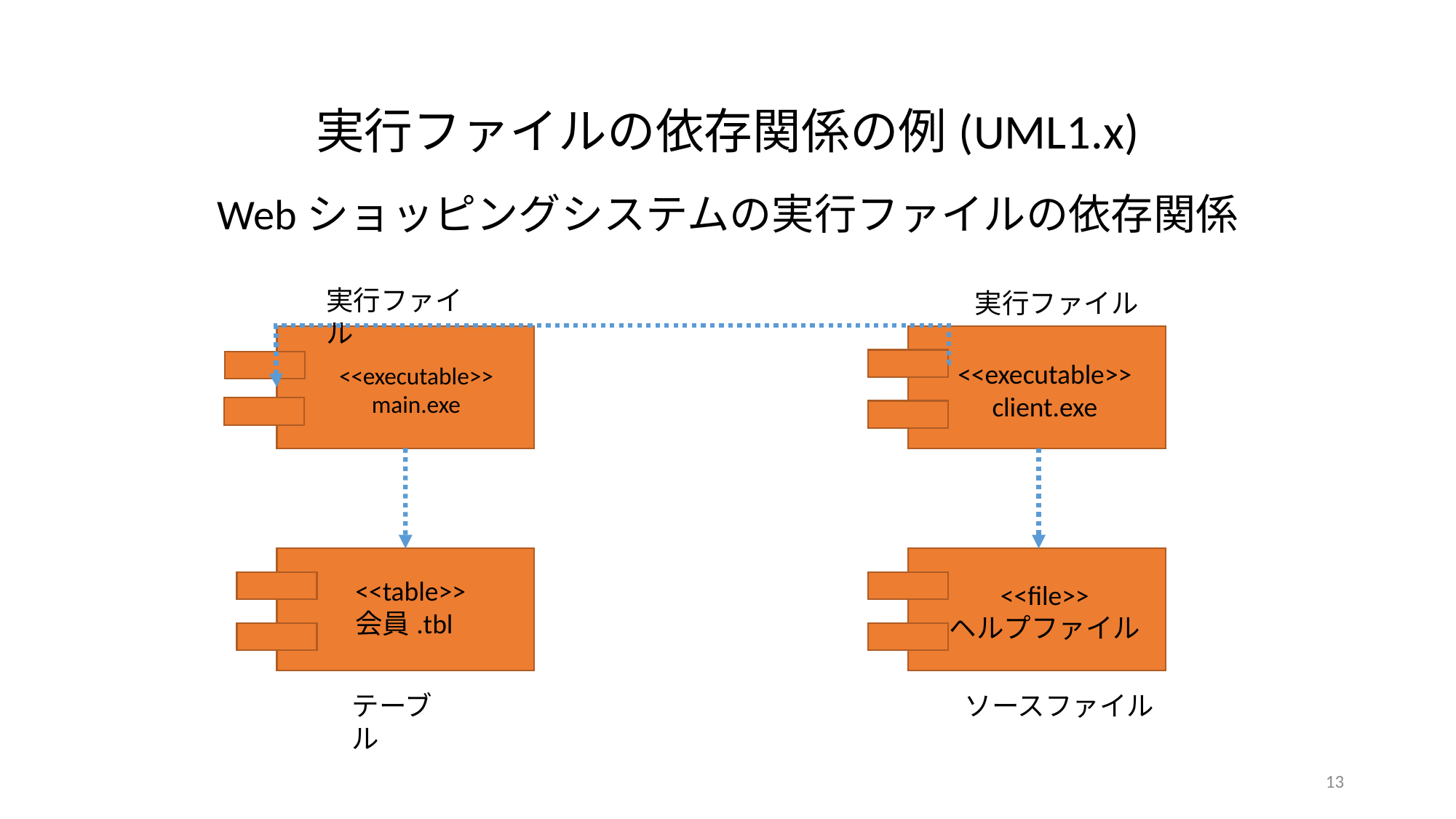

実行ファイルの依存関係の例(UML1.x)
Webショッピングシステムの実行ファイルの依存関係
実行ファイル
実行ファイル

<<executable>>
client.exe
<<executable>>
main.exe

<<table>>
会員.tbl

<<file>>
ヘルプファイル

ソースファイル
テーブル
13